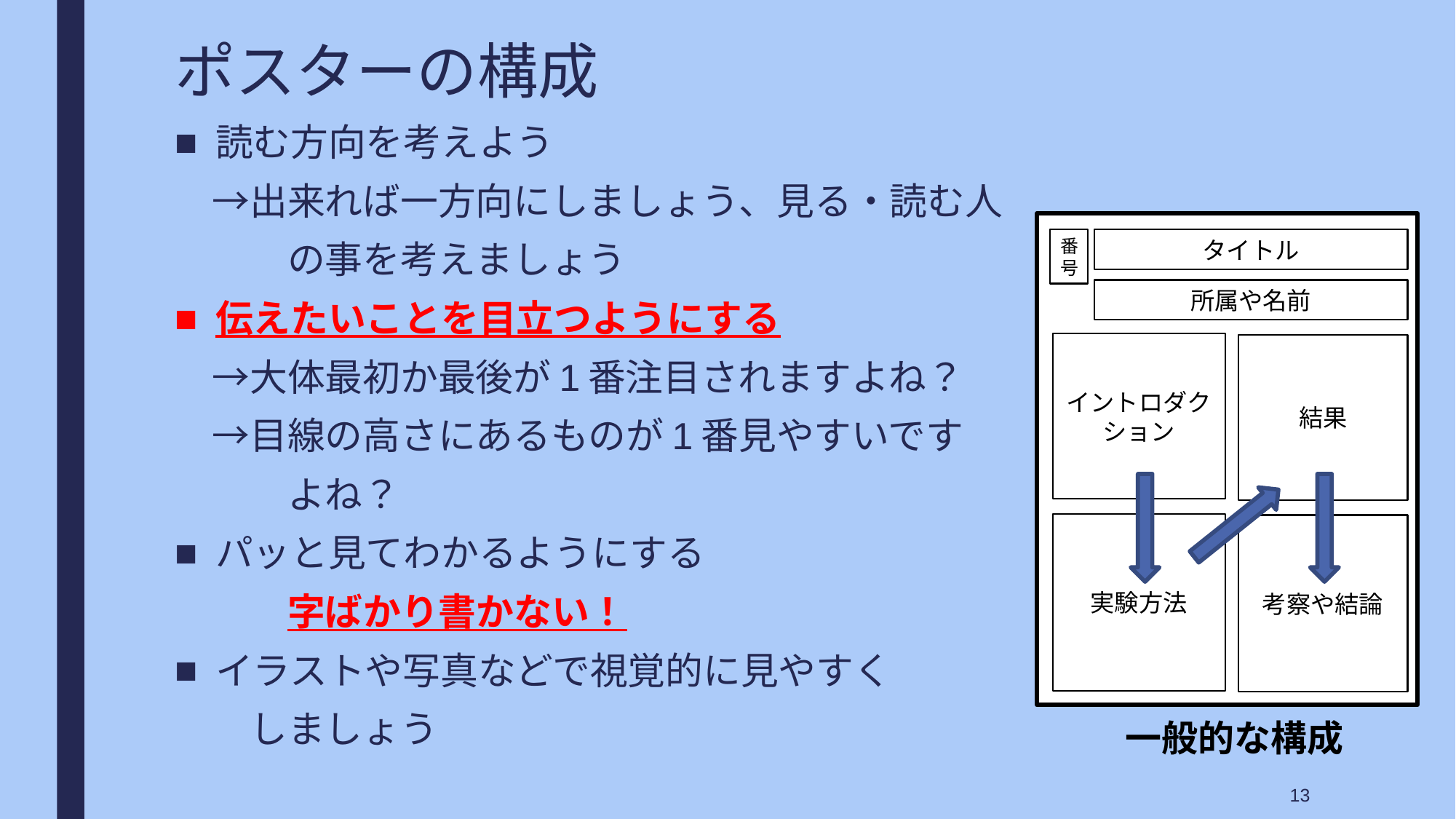

# ポスターの構成
読む方向を考えよう
　→出来れば一方向にしましょう、見る・読む人
　　　の事を考えましょう
伝えたいことを目立つようにする
　→大体最初か最後が1番注目されますよね？
　→目線の高さにあるものが1番見やすいです
　　　よね？
パッと見てわかるようにする
　　　字ばかり書かない！
イラストや写真などで視覚的に見やすく
　　しましょう

番号
タイトル
所属や名前
イントロダクション
結果

実験方法
考察や結論
一般的な構成
13